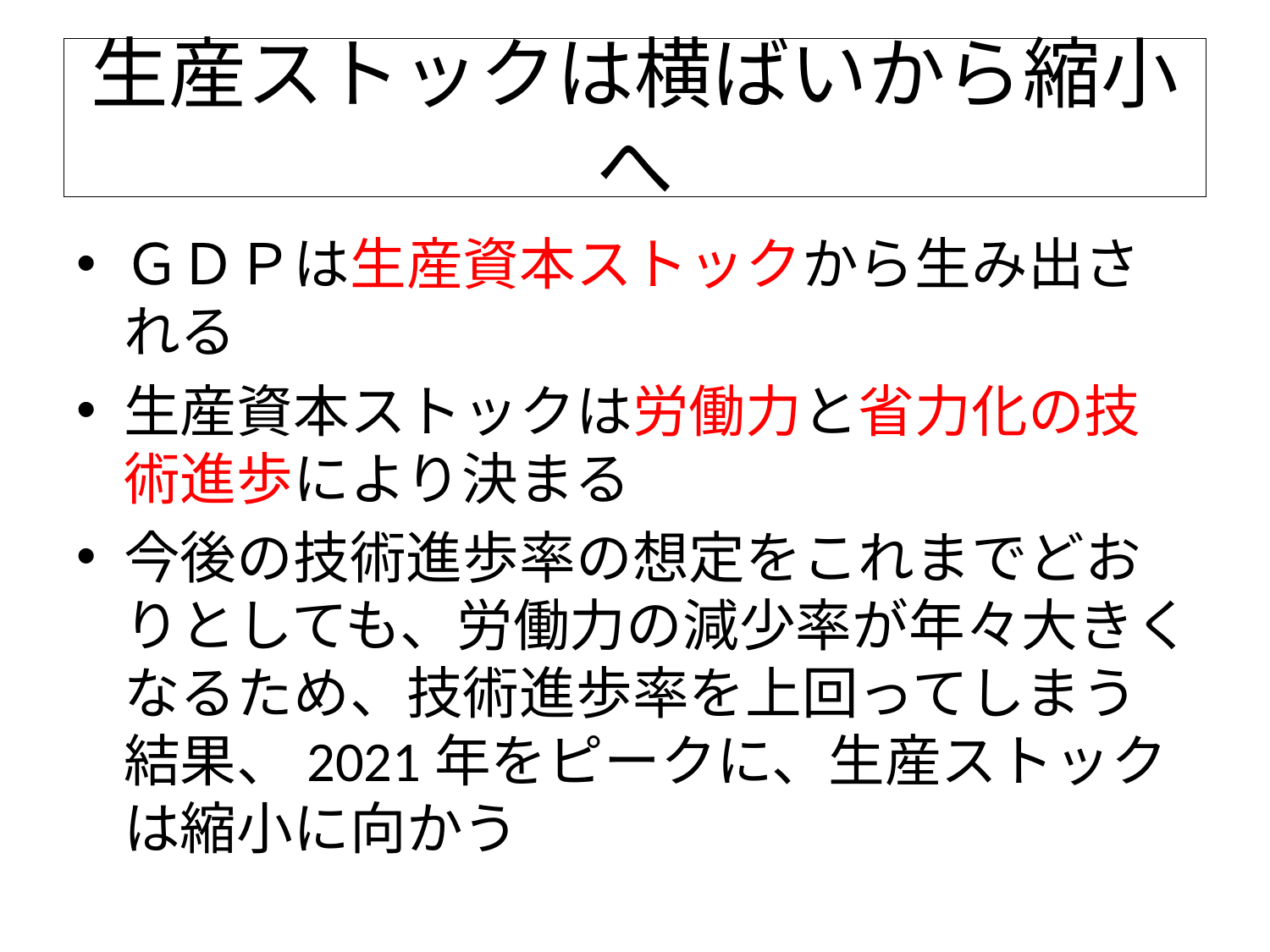

# 生産ストックは横ばいから縮小へ
ＧＤＰは生産資本ストックから生み出される
生産資本ストックは労働力と省力化の技術進歩により決まる
今後の技術進歩率の想定をこれまでどおりとしても、労働力の減少率が年々大きくなるため、技術進歩率を上回ってしまう結果、2021年をピークに、生産ストックは縮小に向かう